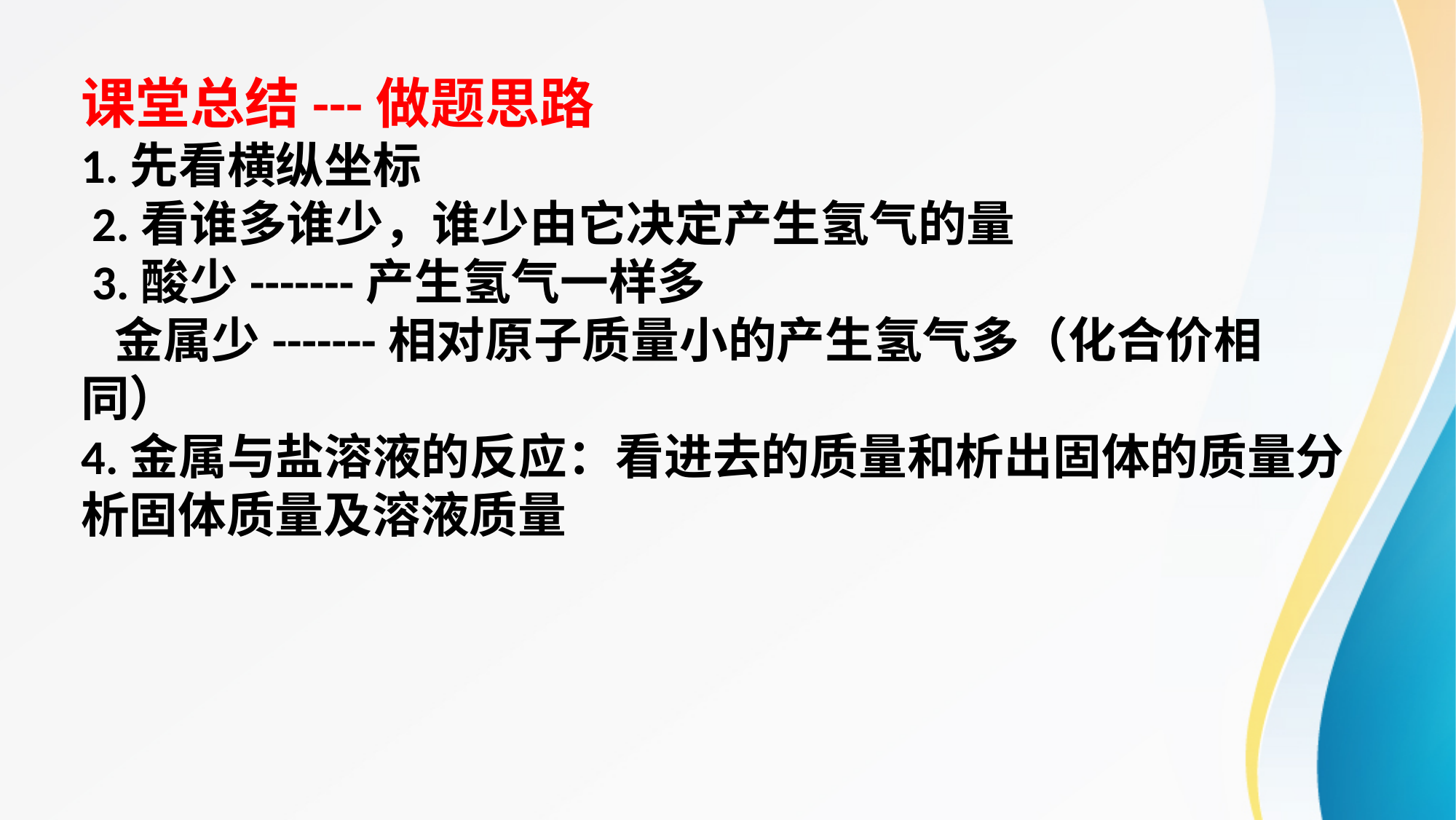

课堂总结---做题思路1.先看横纵坐标 2.看谁多谁少，谁少由它决定产生氢气的量 3.酸少-------产生氢气一样多  金属少-------相对原子质量小的产生氢气多（化合价相同）4.金属与盐溶液的反应：看进去的质量和析出固体的质量分析固体质量及溶液质量